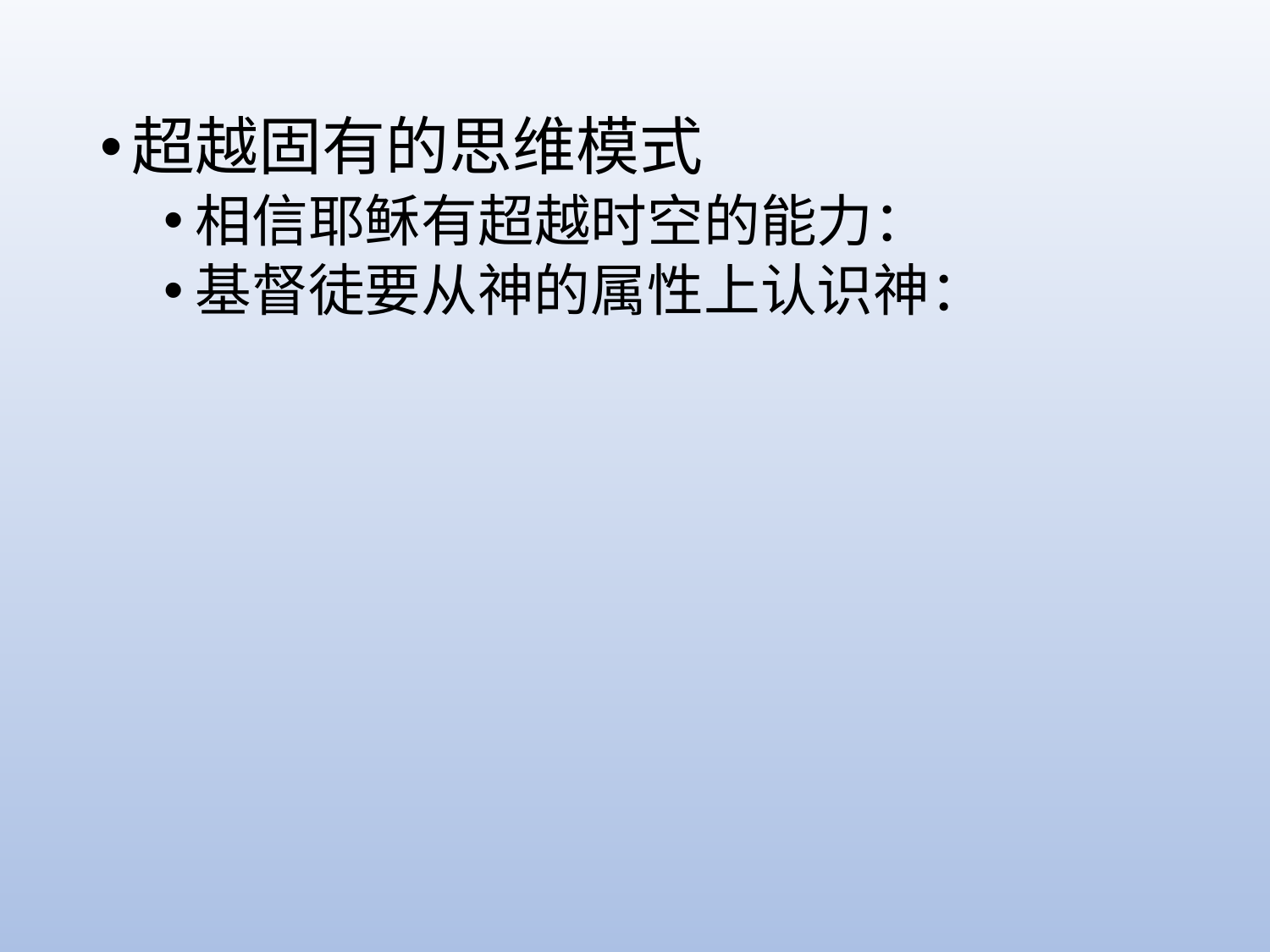

超越固有的思维模式
相信耶稣有超越时空的能力：
基督徒要从神的属性上认识神：